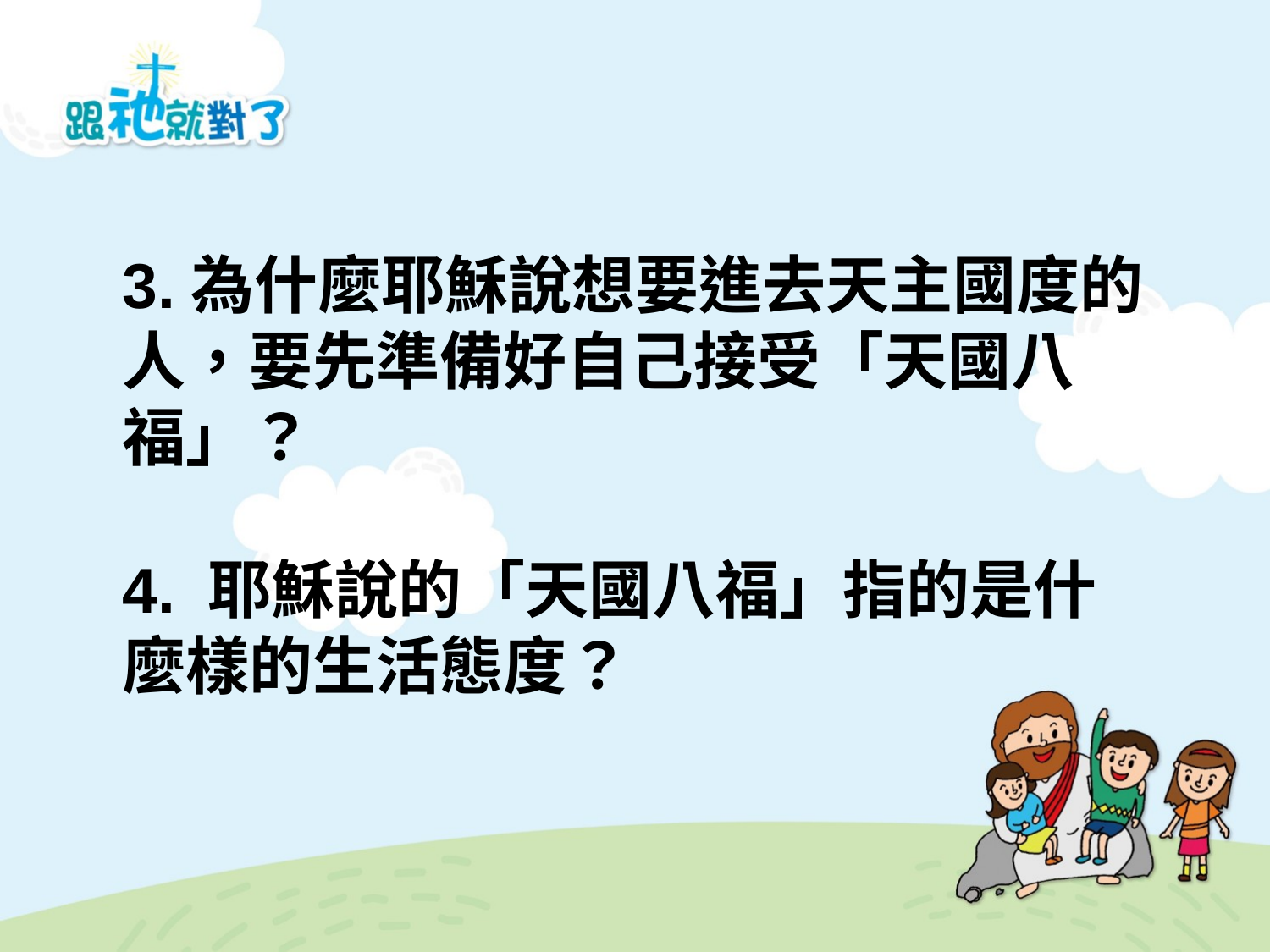

3.為什麼耶穌說想要進去天主國度的人，要先準備好自己接受「天國八福」？

4. 耶穌說的「天國八福」指的是什麼樣的生活態度？